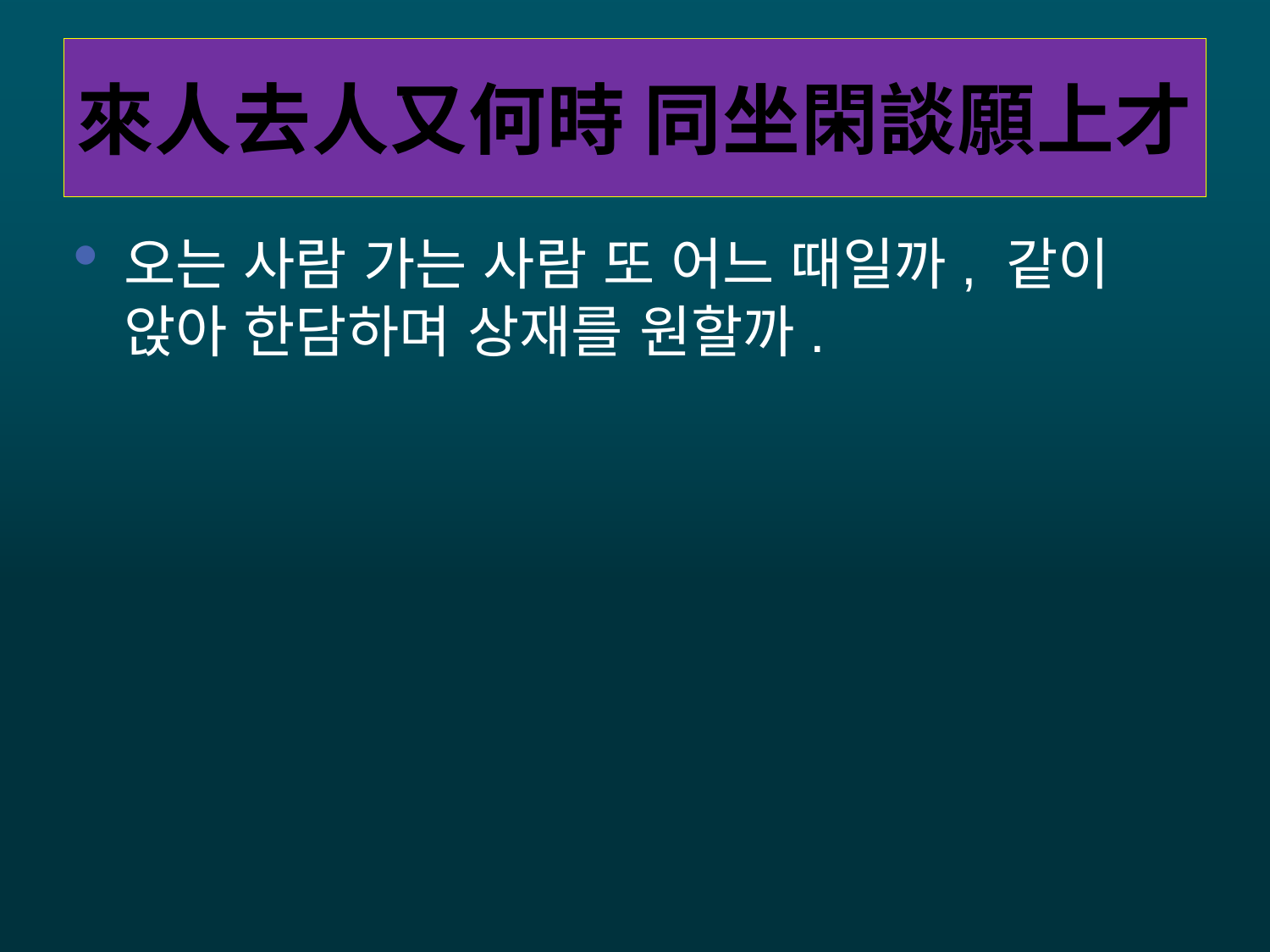

# 來人去人又何時 同坐閑談願上才
오는 사람 가는 사람 또 어느 때일까, 같이 앉아 한담하며 상재를 원할까.